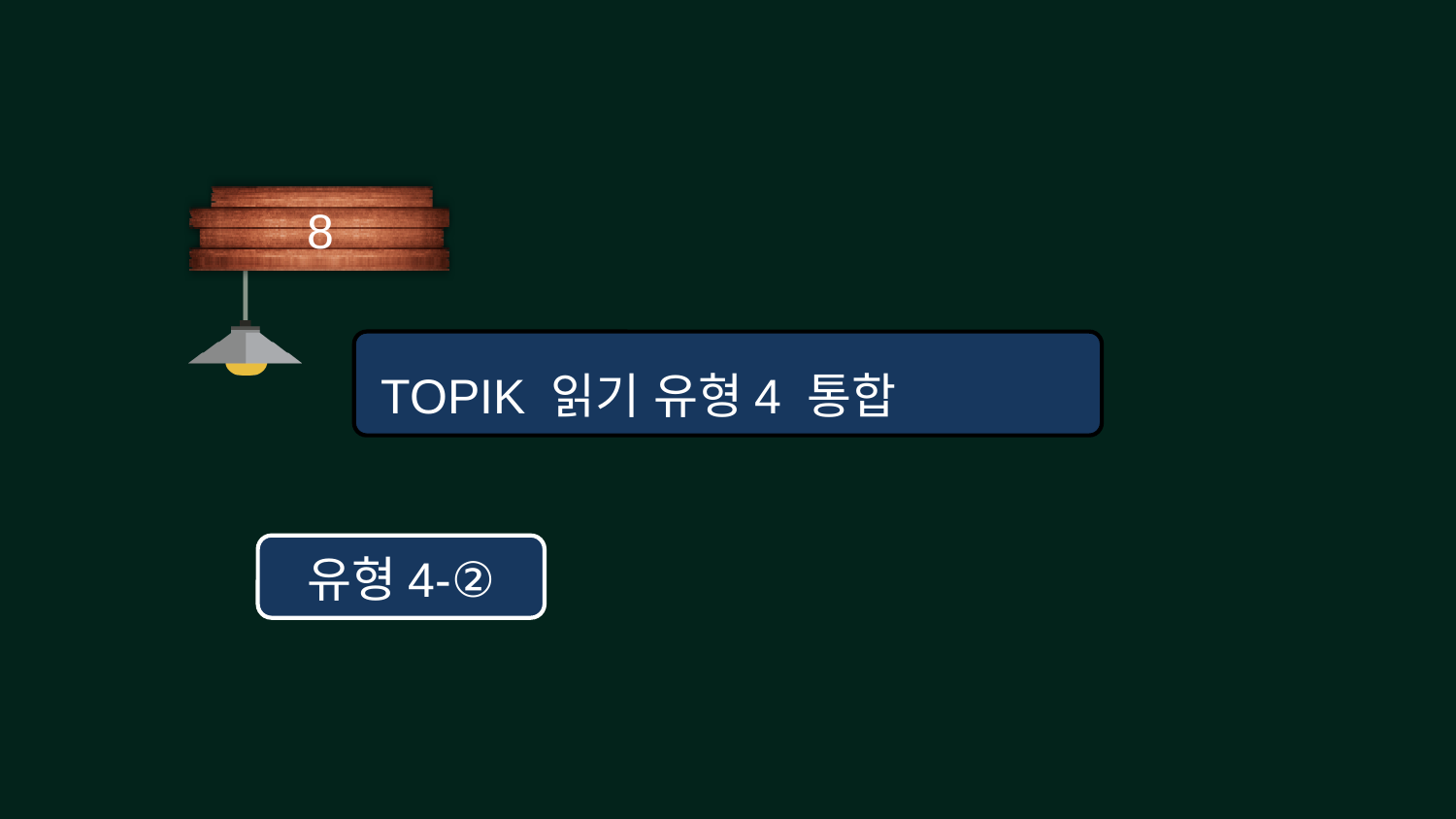

8
# TOPIK 읽기 유형4 통합
유형4-②